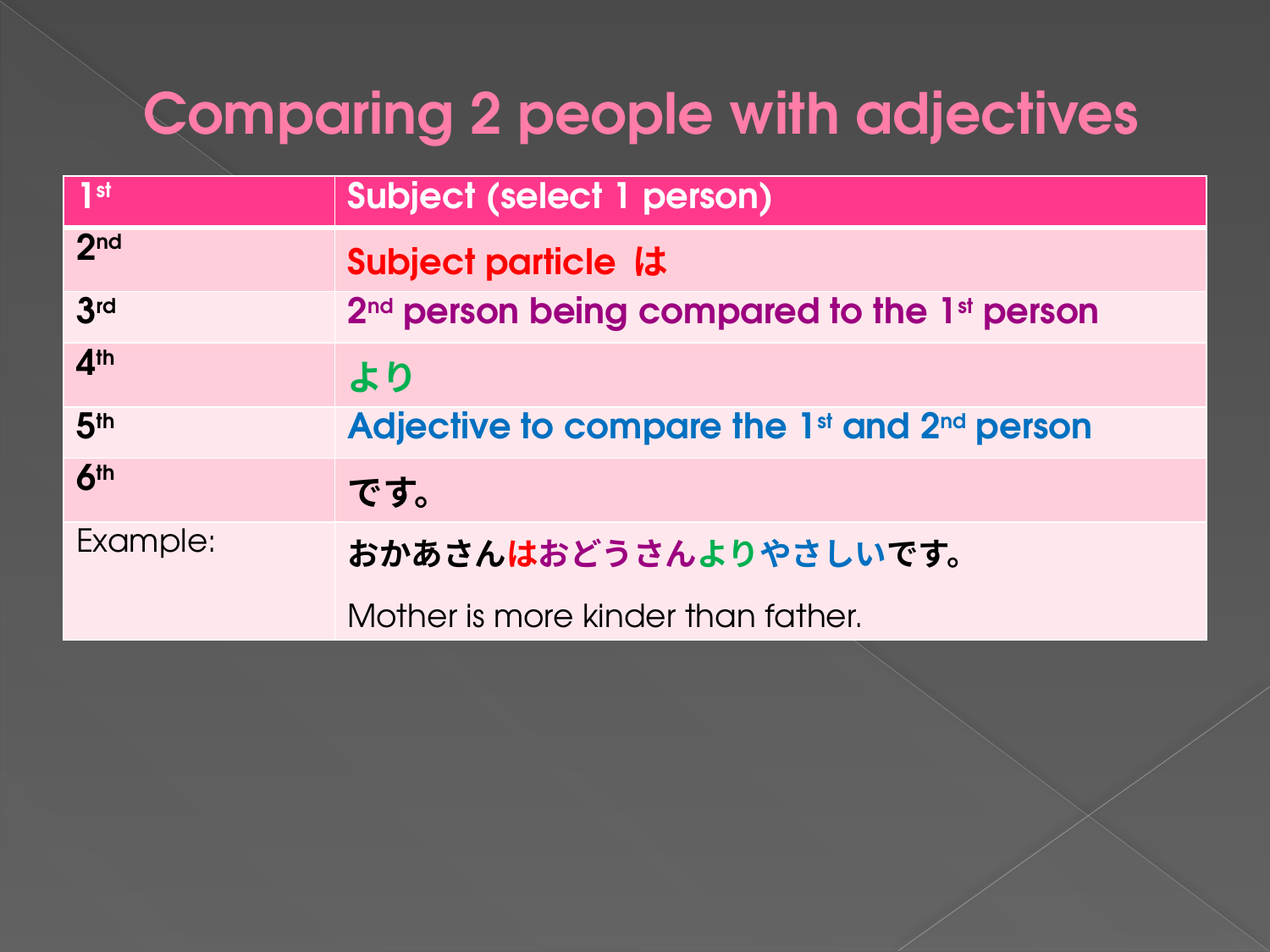

# Comparing 2 people with adjectives
| 1st | Subject (select 1 person) |
| --- | --- |
| 2nd | Subject particle は |
| 3rd | 2nd person being compared to the 1st person |
| 4th | より |
| 5th | Adjective to compare the 1st and 2nd person |
| 6th | です。 |
| Example: | おかあさんはおどうさんよりやさしいです。 Mother is more kinder than father. |